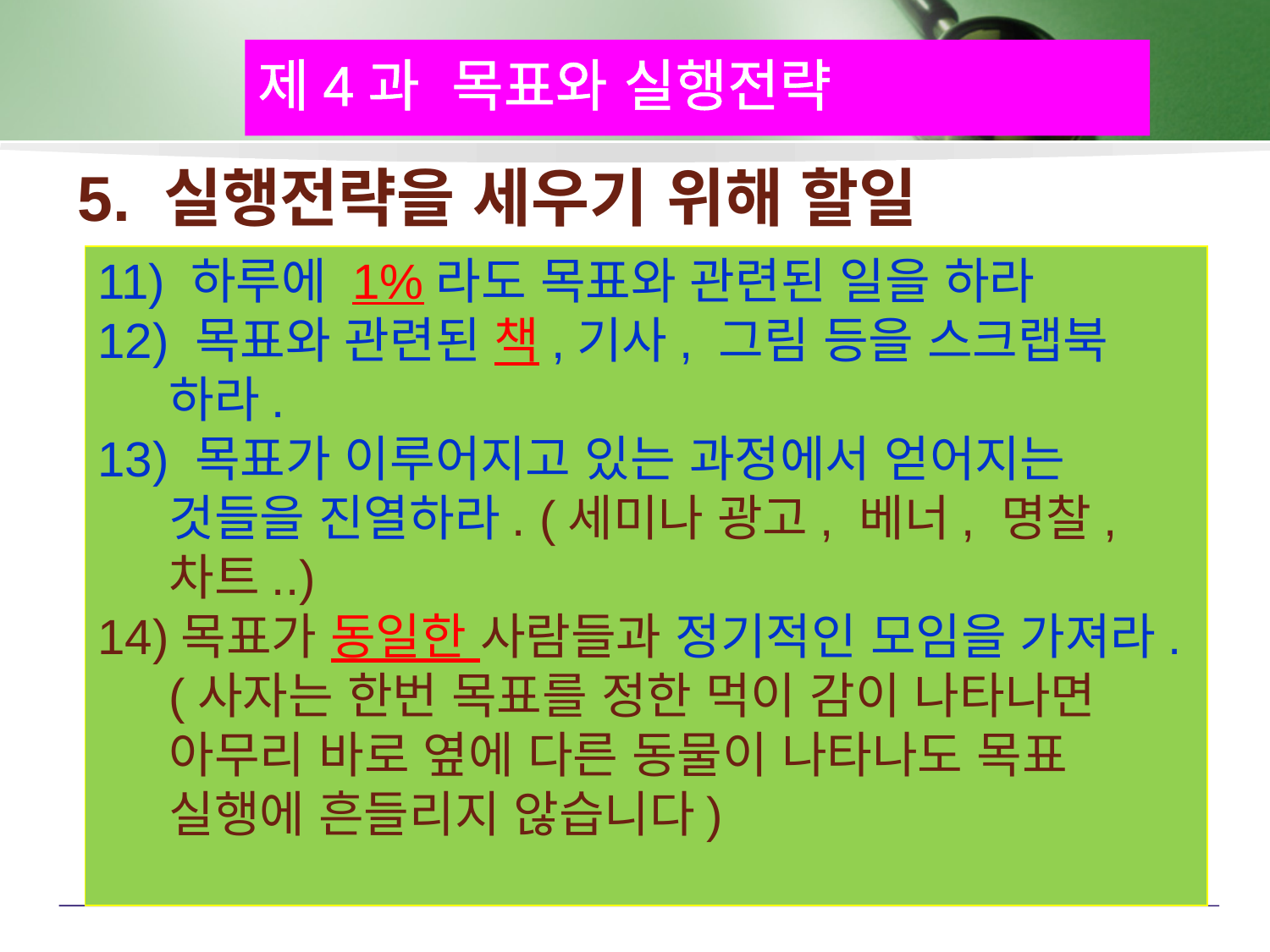

제4과  목표와 실행전략
# 5. 실행전략을 세우기 위해 할일

11) 하루에 1%라도 목표와 관련된 일을 하라
12) 목표와 관련된 책,기사, 그림 등을 스크랩북 하라.
13) 목표가 이루어지고 있는 과정에서 얻어지는 것들을 진열하라. (세미나 광고, 베너, 명찰, 차트..)
14)목표가 동일한 사람들과 정기적인 모임을 가져라. (사자는 한번 목표를 정한 먹이 감이 나타나면 아무리 바로 옆에 다른 동물이 나타나도 목표 실행에 흔들리지 않습니다)